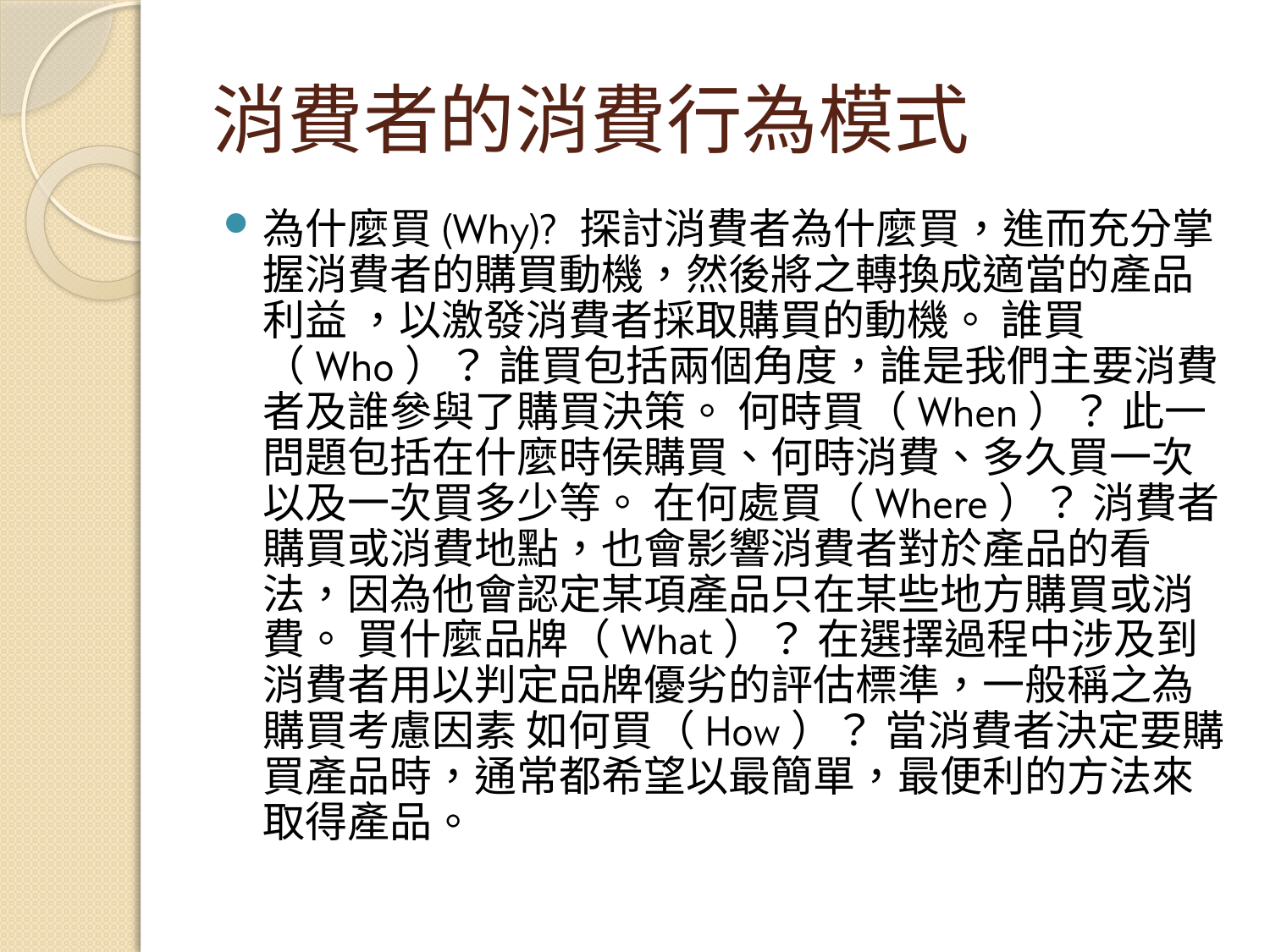

# 消費者的消費行為模式
為什麼買(Why)? 探討消費者為什麼買，進而充分掌握消費者的購買動機，然後將之轉換成適當的產品利益 ，以激發消費者採取購買的動機。 誰買（Who）？ 誰買包括兩個角度，誰是我們主要消費者及誰參與了購買決策。 何時買（When）？ 此一問題包括在什麼時侯購買、何時消費、多久買一次以及一次買多少等。 在何處買（Where）？ 消費者購買或消費地點，也會影響消費者對於產品的看法，因為他會認定某項產品只在某些地方購買或消費。 買什麼品牌（What）？ 在選擇過程中涉及到消費者用以判定品牌優劣的評估標準，一般稱之為購買考慮因素 如何買（How）？ 當消費者決定要購買產品時，通常都希望以最簡單，最便利的方法來取得產品。